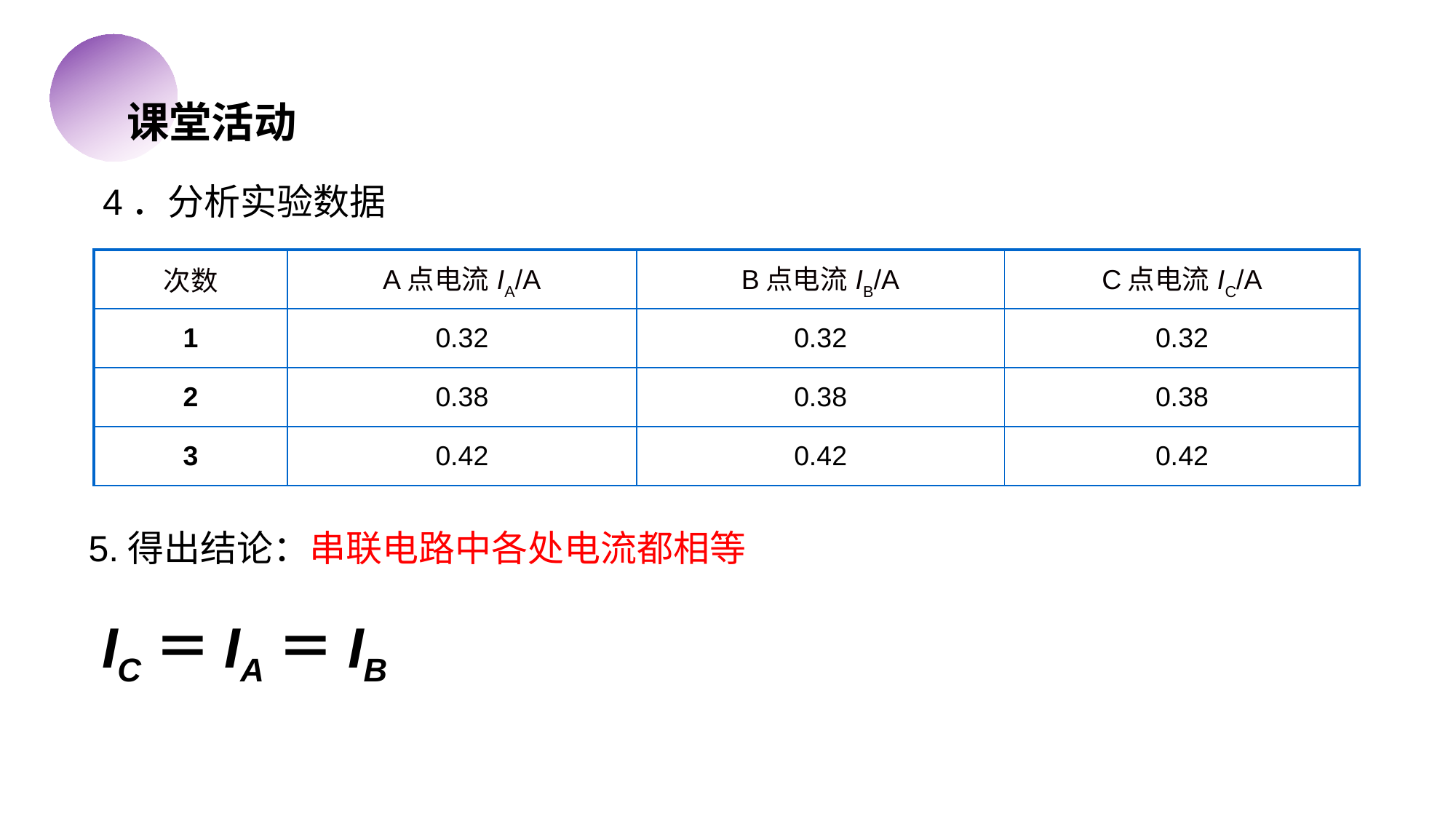

课堂活动
4．分析实验数据
| 次数 | A点电流IA/A | B点电流IB/A | C点电流IC/A |
| --- | --- | --- | --- |
| 1 | 0.32 | 0.32 | 0.32 |
| 2 | 0.38 | 0.38 | 0.38 |
| 3 | 0.42 | 0.42 | 0.42 |
5.得出结论：串联电路中各处电流都相等
IC＝IA＝IB